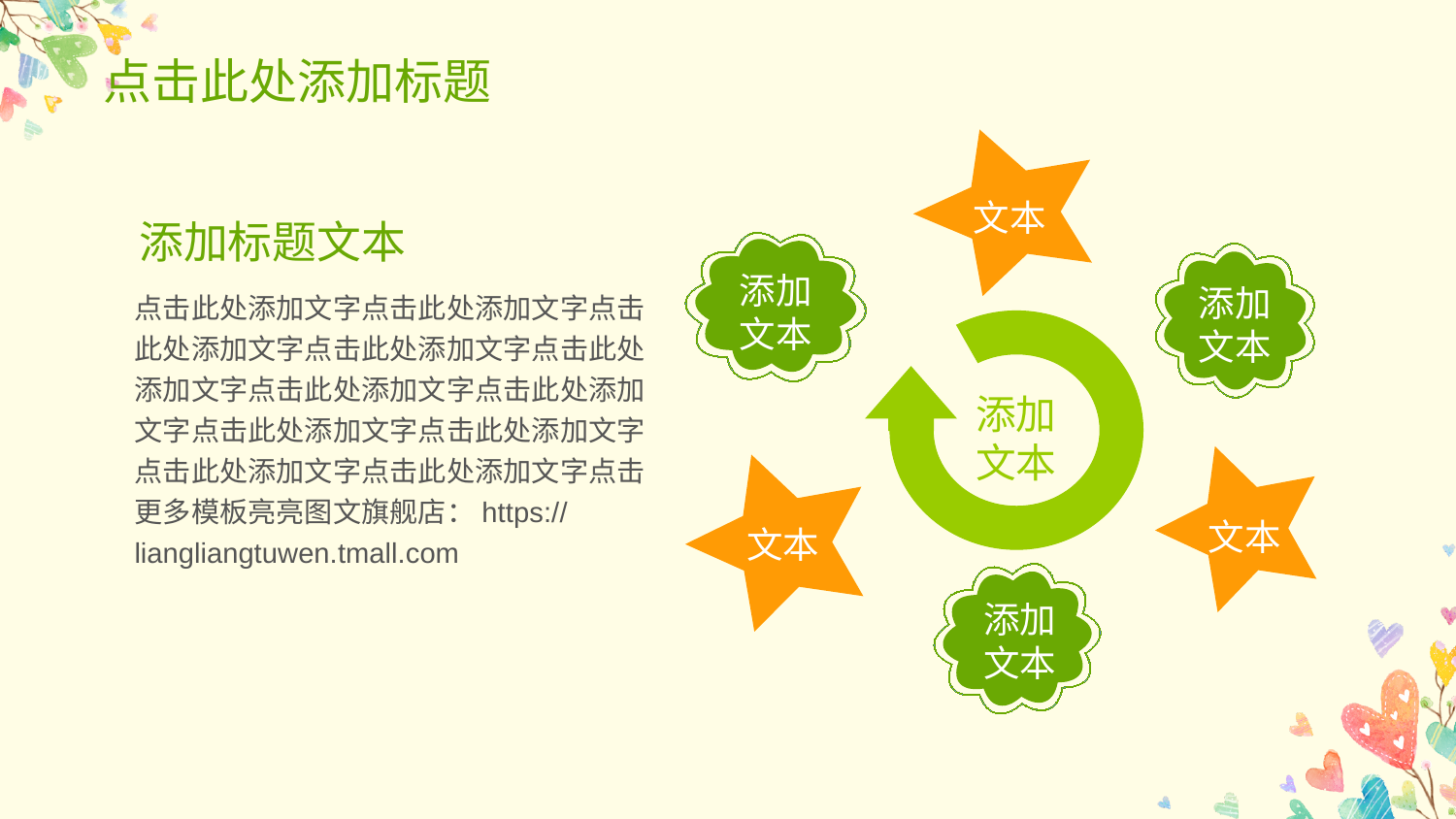

点击此处添加标题

文本
添加标题文本

添加
文本

添加
文本
点击此处添加文字点击此处添加文字点击此处添加文字点击此处添加文字点击此处添加文字点击此处添加文字点击此处添加文字点击此处添加文字点击此处添加文字点击此处添加文字点击此处添加文字点击更多模板亮亮图文旗舰店：https://liangliangtuwen.tmall.com

添加
文本

文本

文本

添加
文本